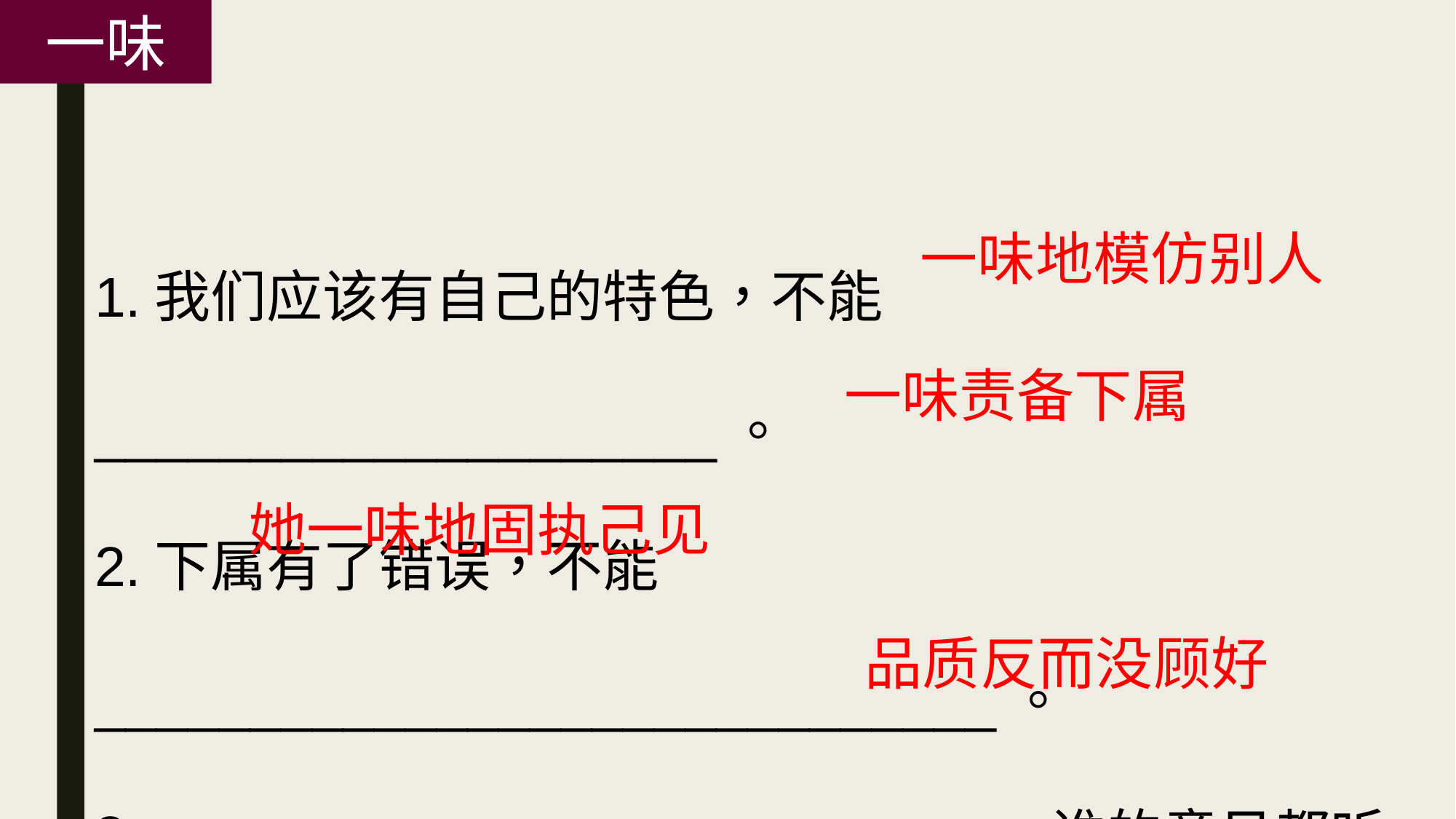

一味
1.我们应该有自己的特色，不能____________________。
2.下属有了错误，不能_____________________________。
3.___________________________，谁的意见都听不进去。
4.由于一味追求数量，结果_________________________。
一味地模仿别人
一味责备下属
她一味地固执己见
品质反而没顾好